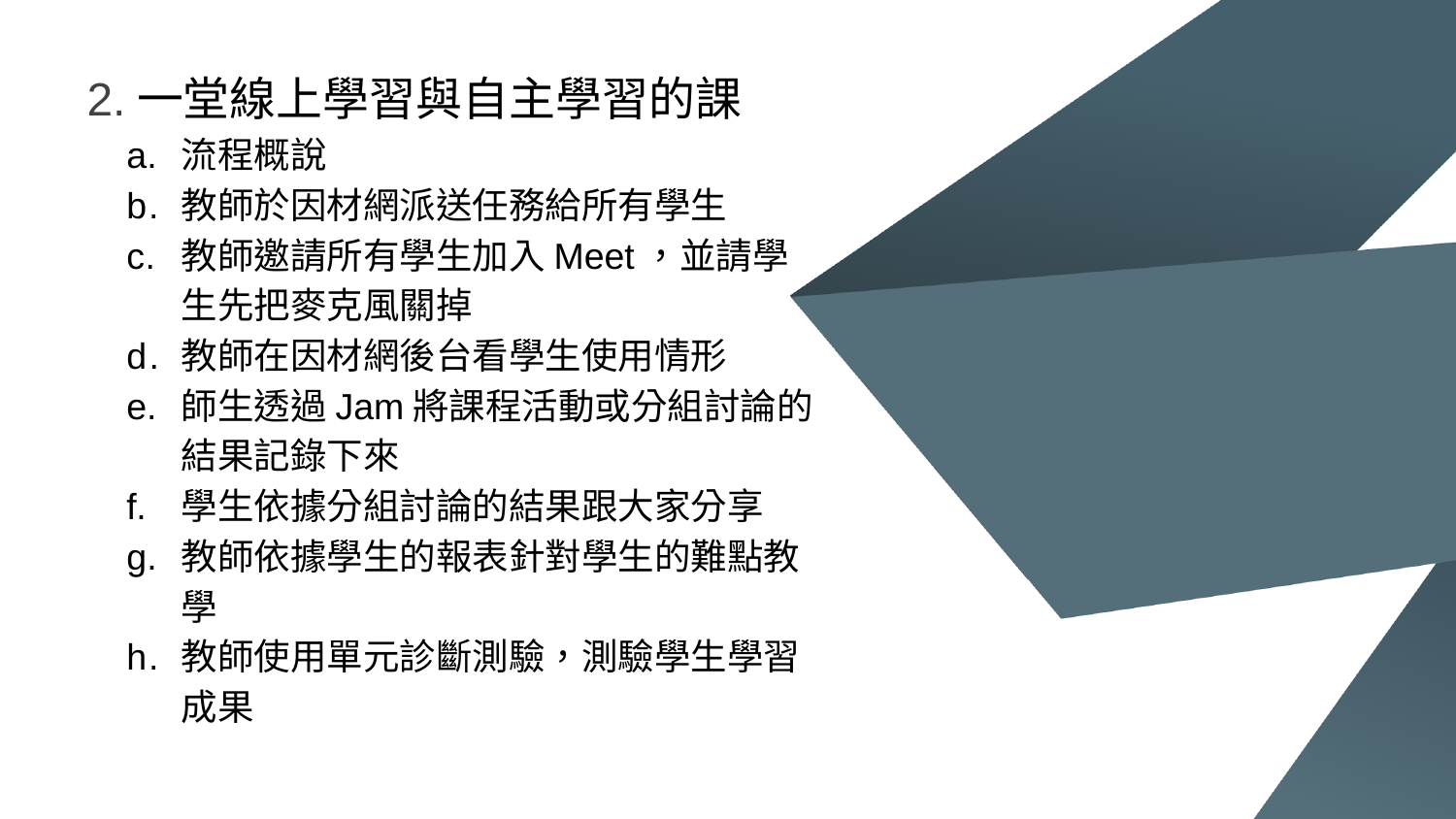

# 2.一堂線上學習與自主學習的課
流程概說
教師於因材網派送任務給所有學生
教師邀請所有學生加入Meet，並請學生先把麥克風關掉
教師在因材網後台看學生使用情形
師生透過Jam將課程活動或分組討論的結果記錄下來
學生依據分組討論的結果跟大家分享
教師依據學生的報表針對學生的難點教學
教師使用單元診斷測驗，測驗學生學習成果